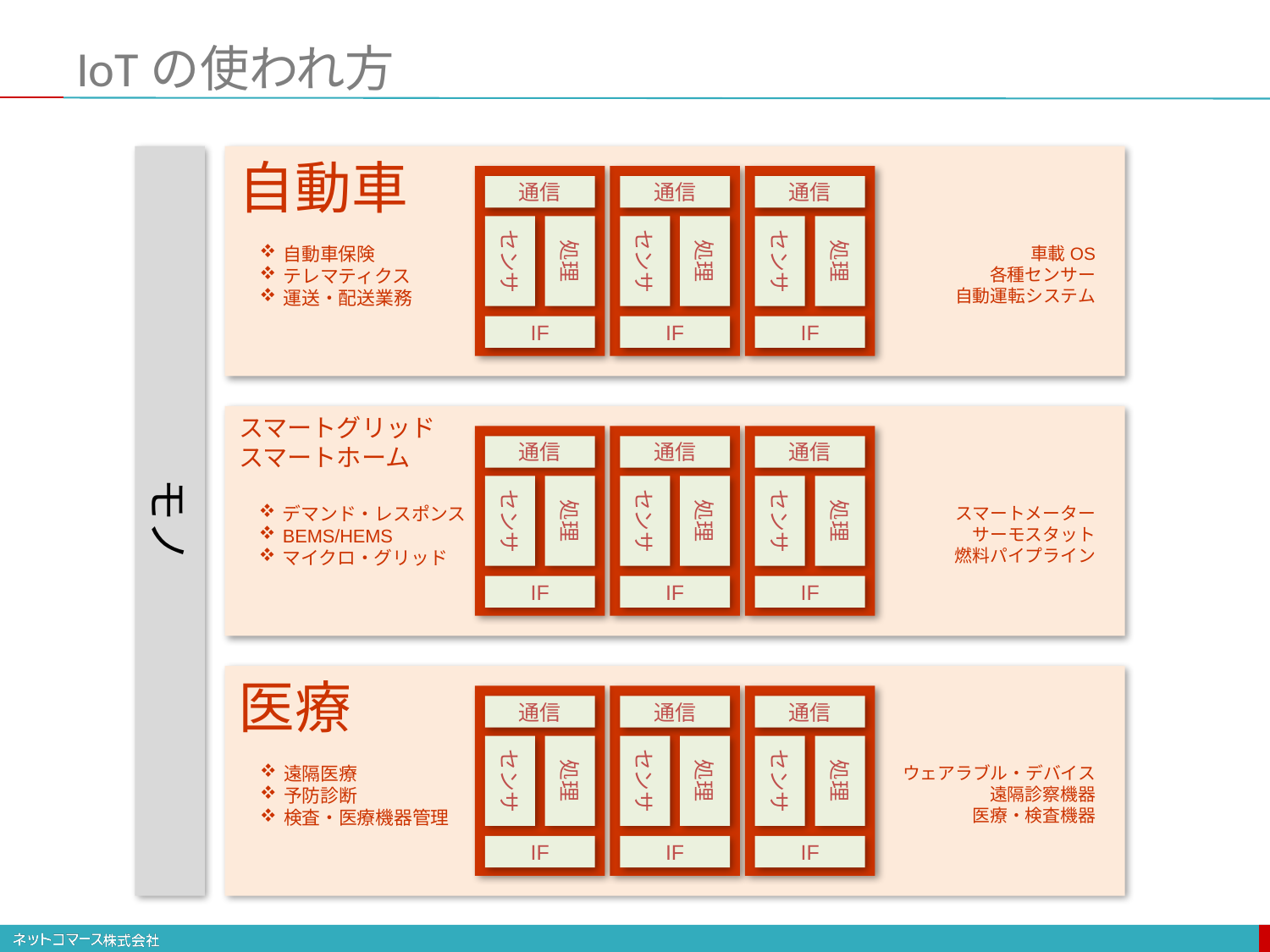

# IoTの使われ方
モノ

自動車

通信
通信
通信
センサ
処理
センサ
処理
センサ
処理
自動車保険
テレマティクス
運送・配送業務
車載OS
各種センサー
自動運転システム
IF
IF
IF

スマートグリッド
スマートホーム

通信
通信
通信
センサ
処理
センサ
処理
センサ
処理
デマンド・レスポンス
BEMS/HEMS
マイクロ・グリッド
スマートメーター
サーモスタット
燃料パイプライン
IF
IF
IF

医療

通信
通信
通信
センサ
処理
センサ
処理
センサ
処理
遠隔医療
予防診断
検査・医療機器管理
ウェアラブル・デバイス
遠隔診察機器
医療・検査機器
IF
IF
IF